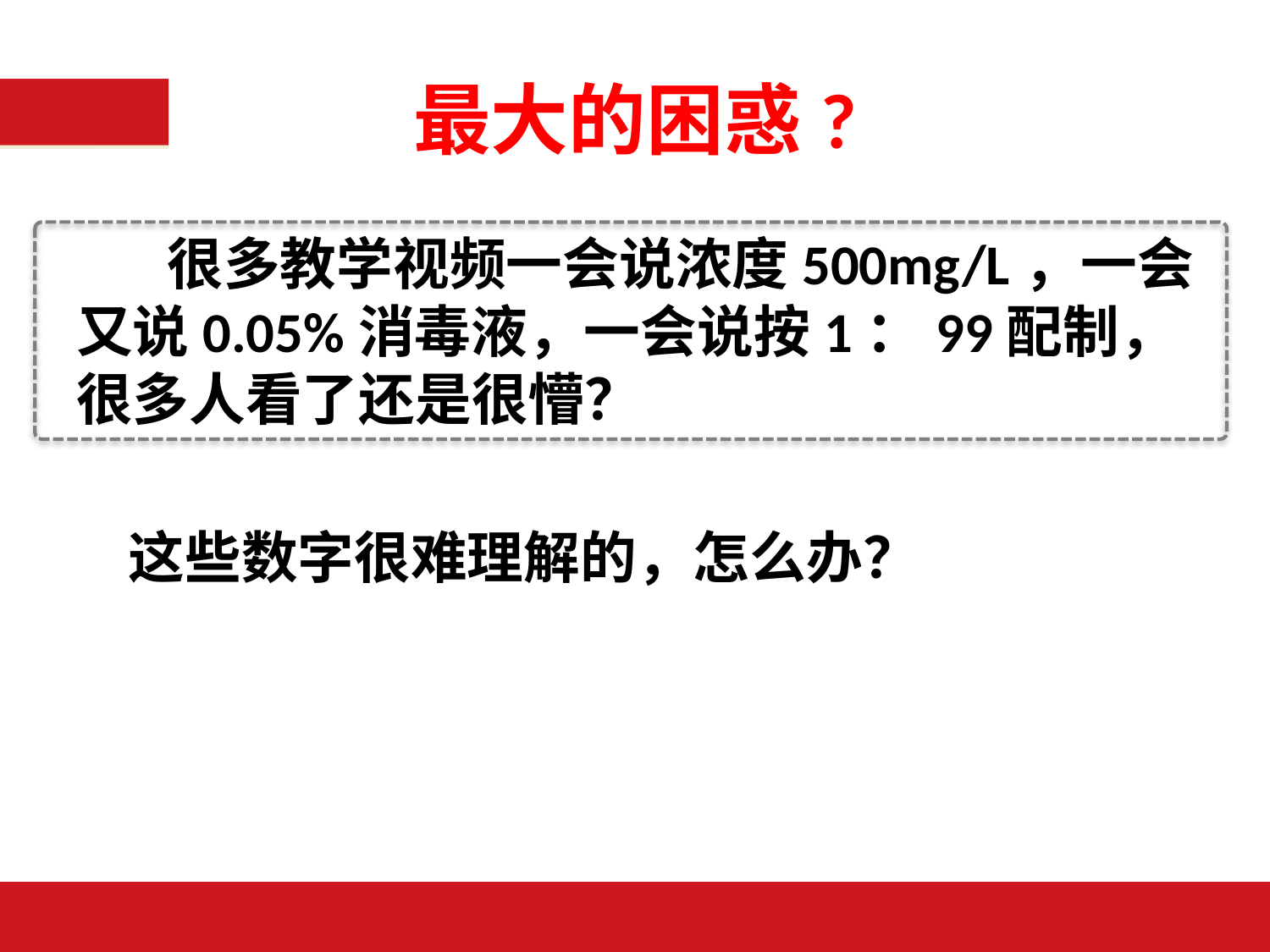

# 最大的困惑?

      很多教学视频一会说浓度500mg/L，一会又说0.05%消毒液，一会说按1：99配制，很多人看了还是很懵？

   这些数字很难理解的，怎么办？